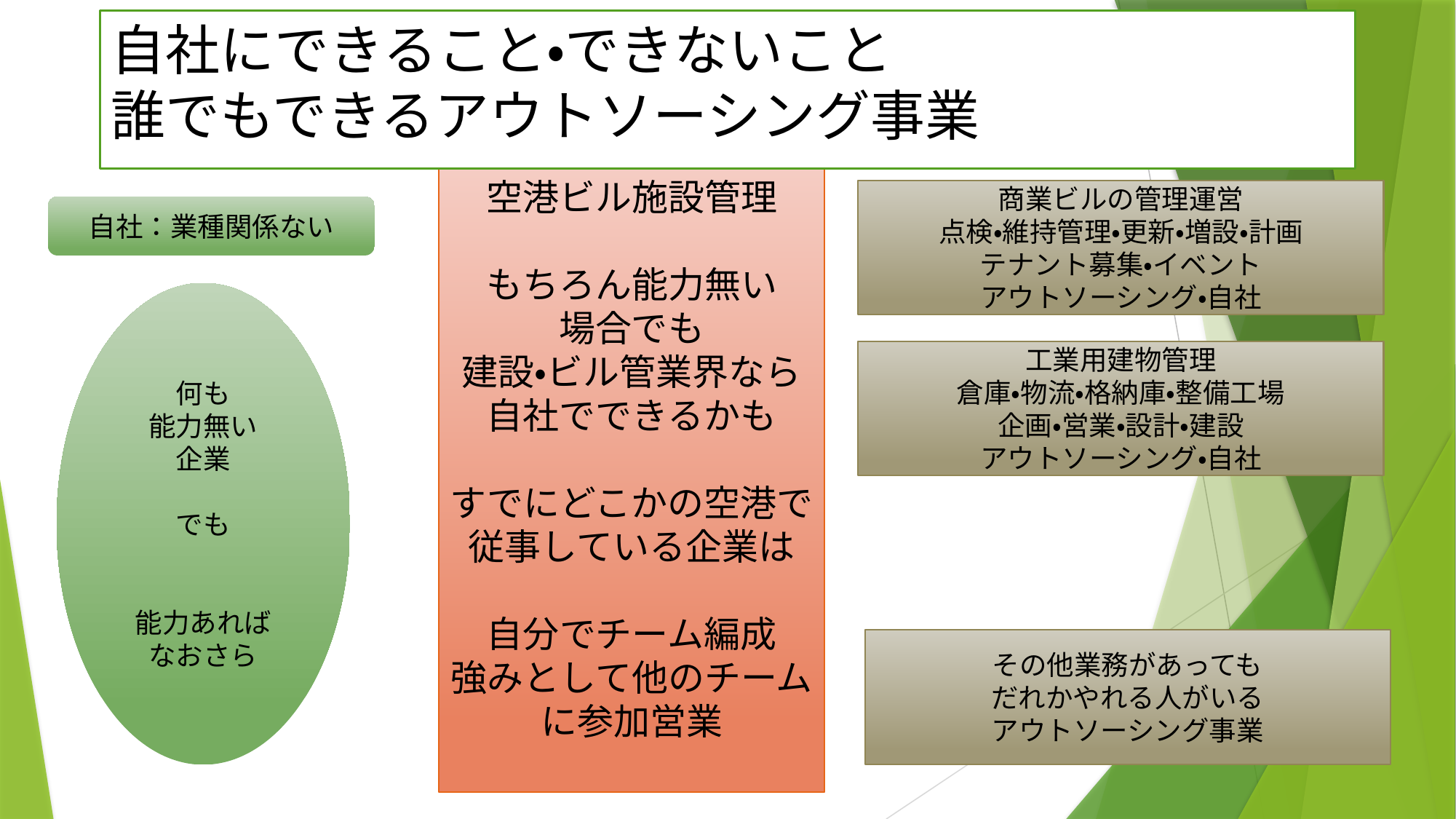

# 自社にできること・できないこと 誰でもできるアウトソーシング事業
空港ビル施設管理

もちろん能力無い
場合でも
建設・ビル管業界なら
自社でできるかも

すでにどこかの空港で従事している企業は

自分でチーム編成
強みとして他のチームに参加営業

商業ビルの管理運営
点検・維持管理・更新・増設・計画
テナント募集・イベント
アウトソーシング・自社
自社：業種関係ない
何も
能力無い
企業

でも

能力あれば
なおさら
工業用建物管理
倉庫・物流・格納庫・整備工場
企画・営業・設計・建設
アウトソーシング・自社
その他業務があっても
だれかやれる人がいる
アウトソーシング事業